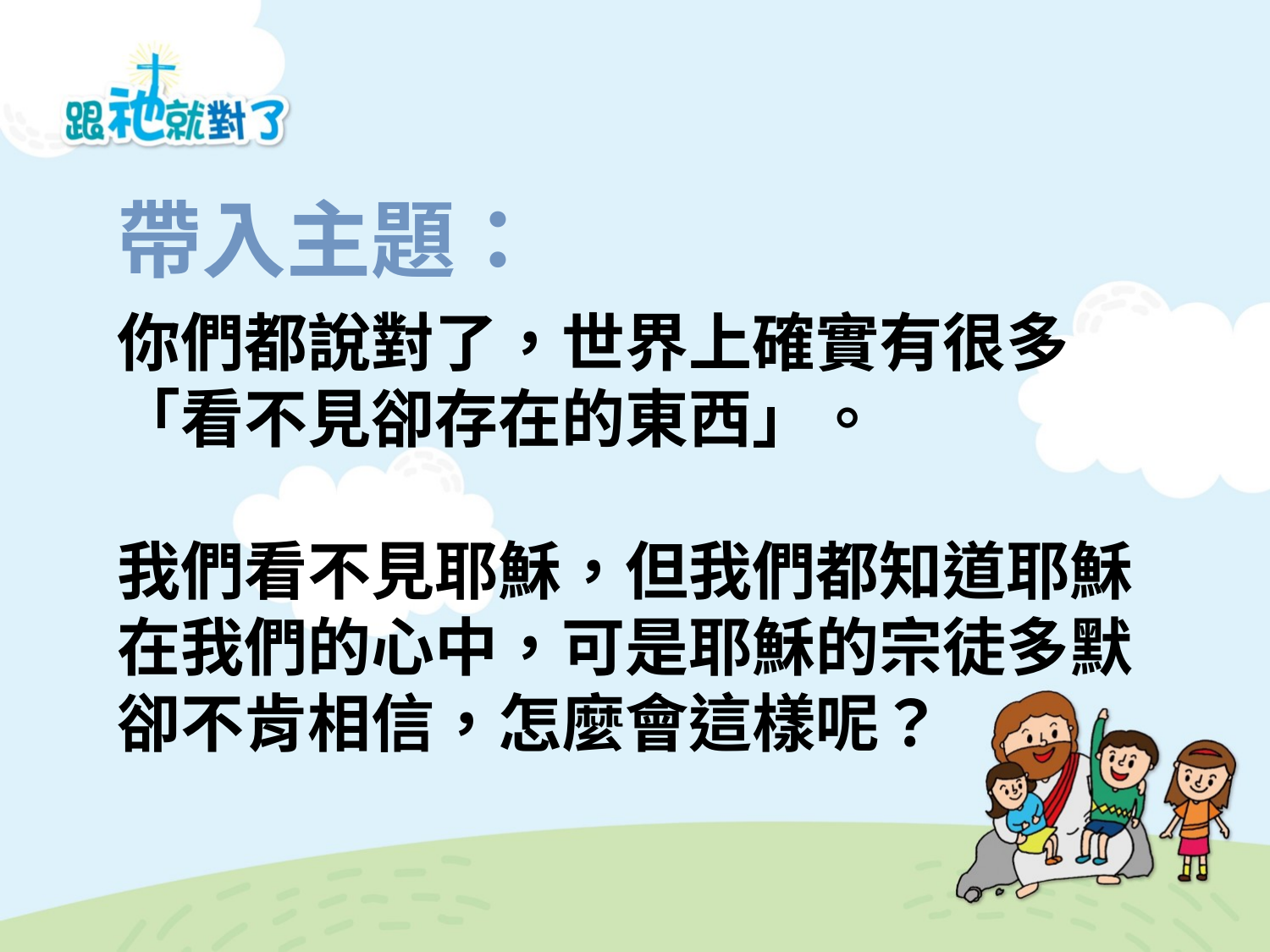

帶入主題：
你們都說對了，世界上確實有很多「看不見卻存在的東西」。

我們看不見耶穌，但我們都知道耶穌在我們的心中，可是耶穌的宗徒多默卻不肯相信，怎麼會這樣呢？